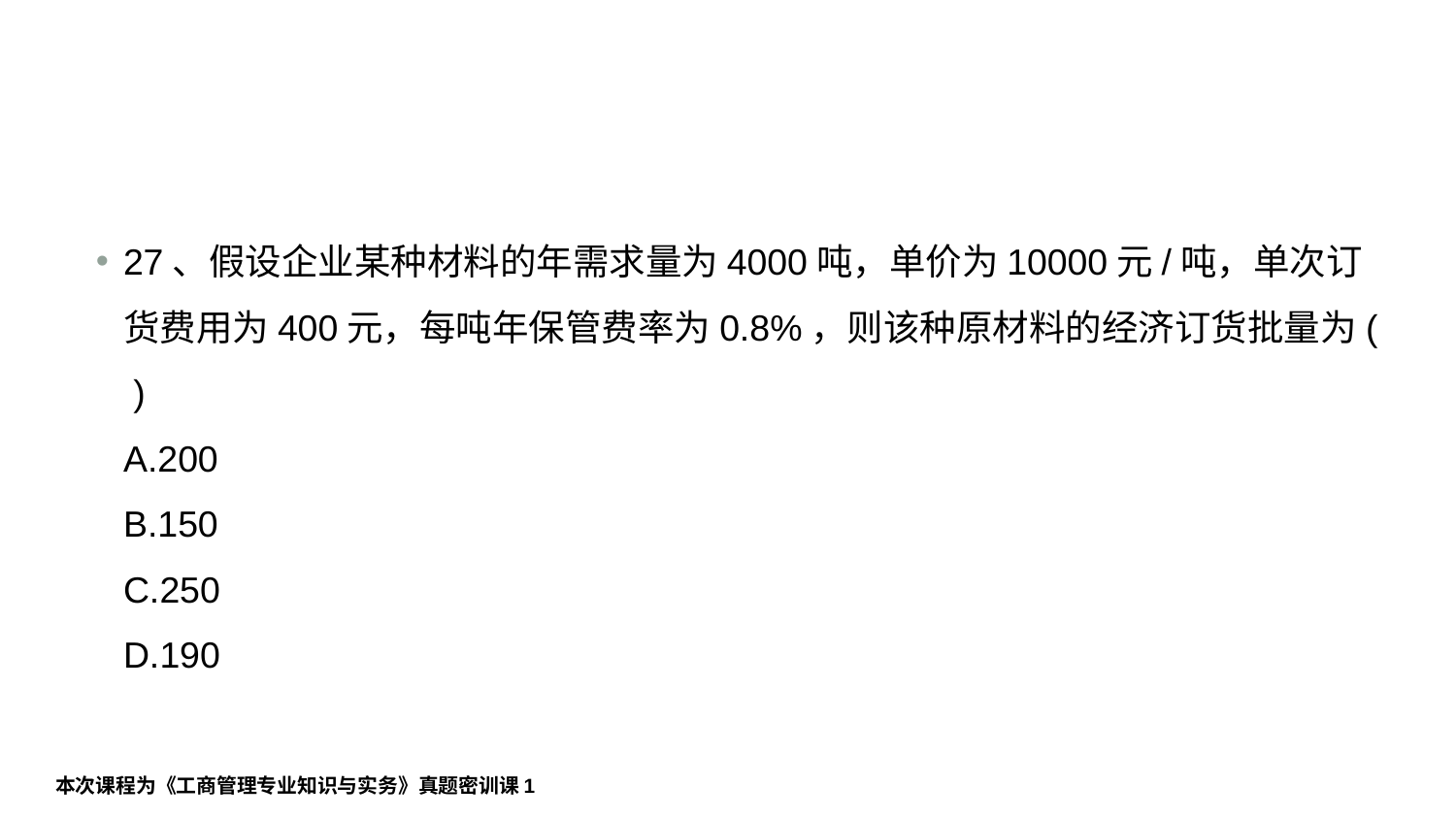

27、假设企业某种材料的年需求量为4000吨，单价为10000元/吨，单次订货费用为400元，每吨年保管费率为0.8%，则该种原材料的经济订货批量为(   )
A.200
B.150
C.250
D.190